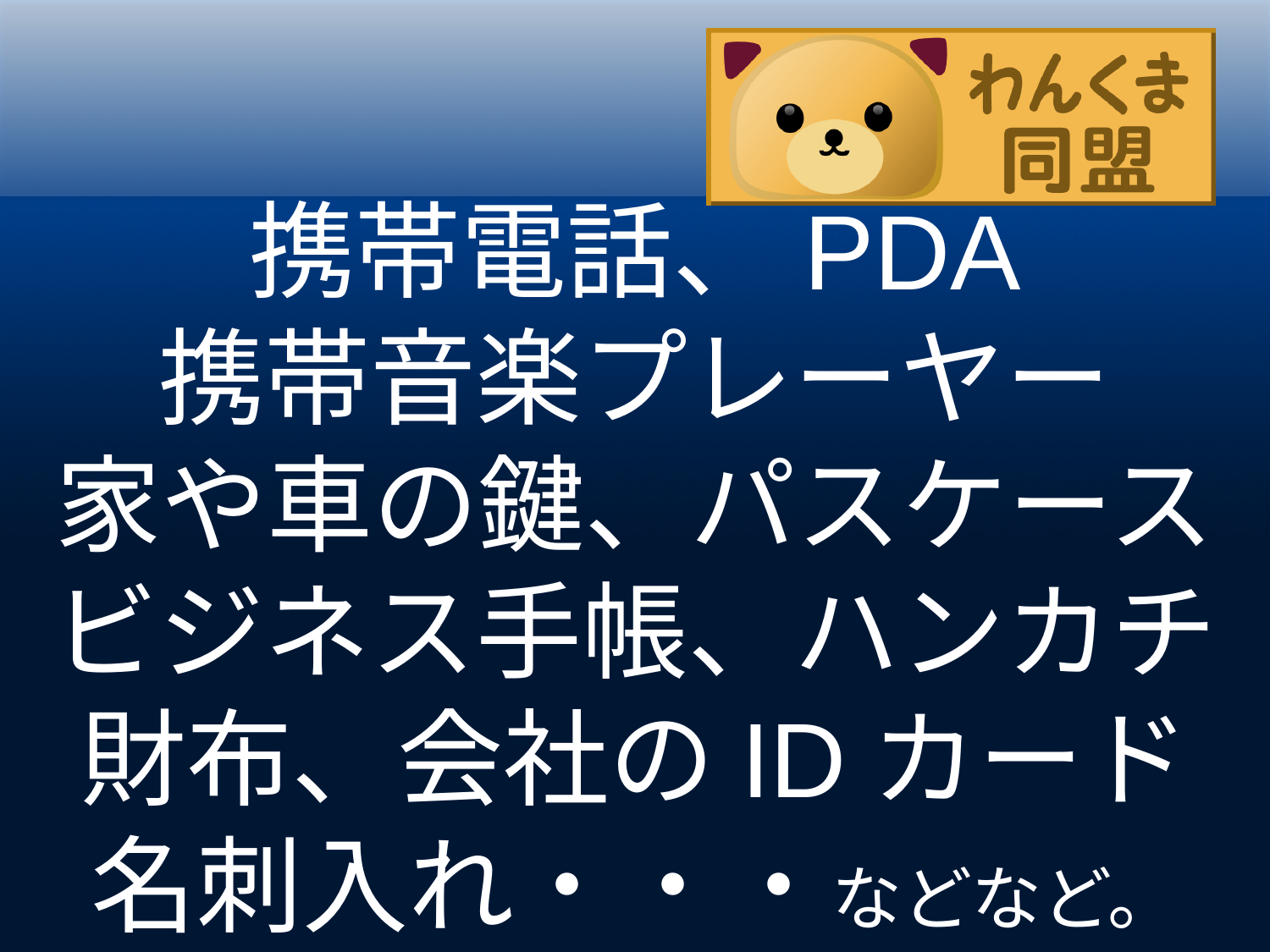

#
携帯電話、PDA
携帯音楽プレーヤー
家や車の鍵、パスケースビジネス手帳、ハンカチ財布、会社のIDカード
名刺入れ・・・などなど。